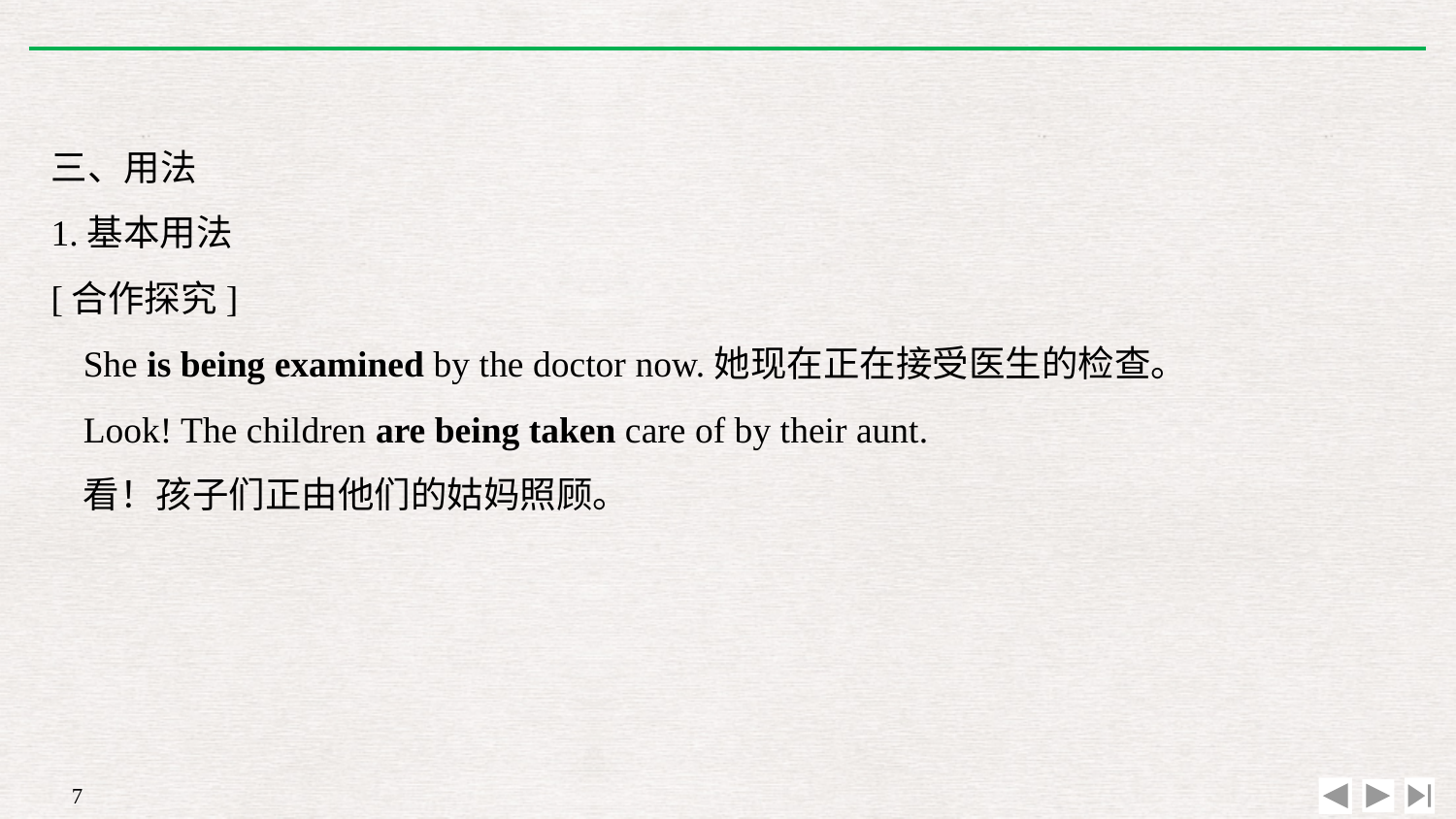

三、用法
1.基本用法
[合作探究]
She is being examined by the doctor now.她现在正在接受医生的检查。
Look! The children are being taken care of by their aunt.
看！孩子们正由他们的姑妈照顾。